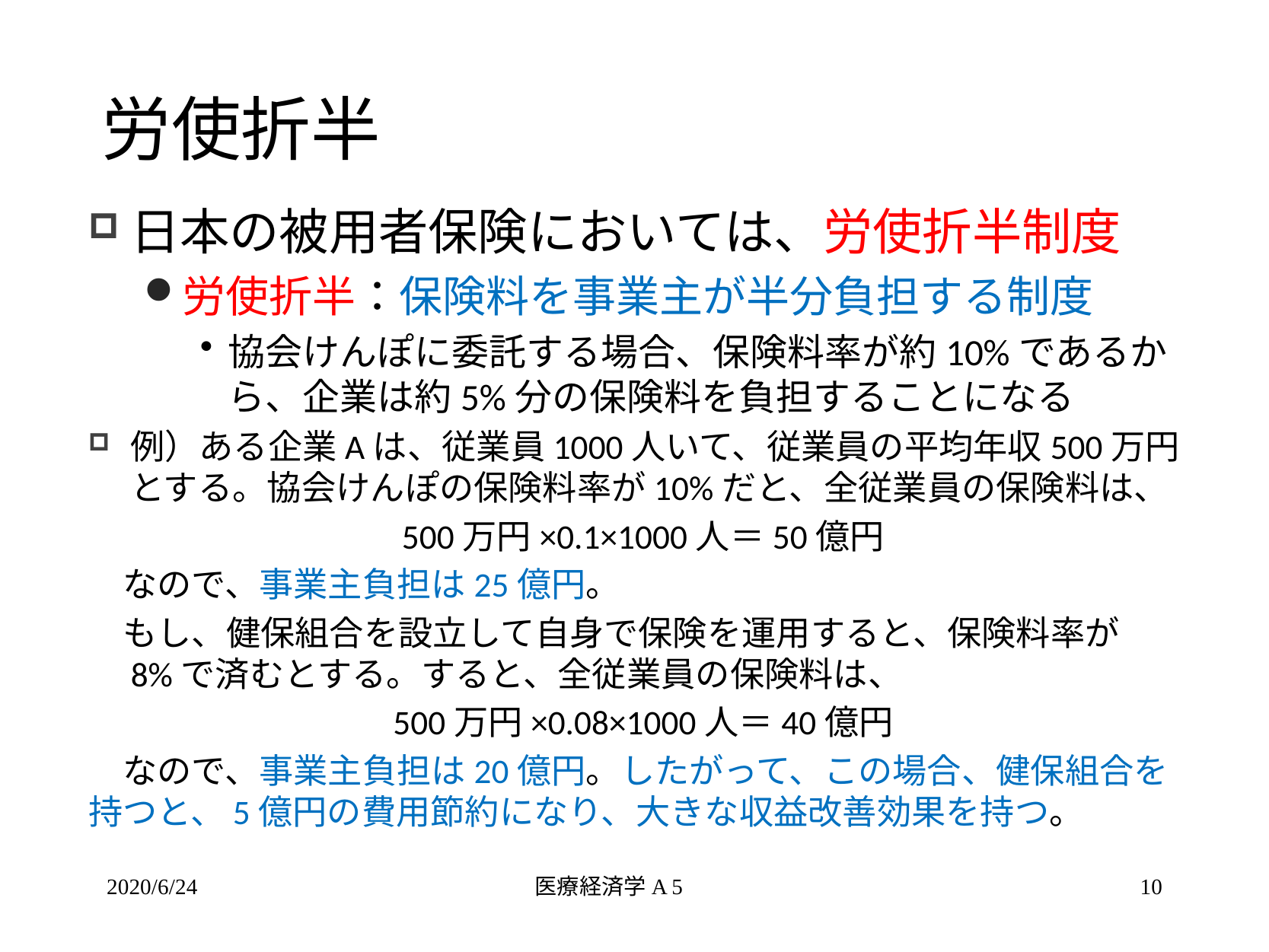

# 労使折半
日本の被用者保険においては、労使折半制度
労使折半：保険料を事業主が半分負担する制度
協会けんぽに委託する場合、保険料率が約10%であるから、企業は約5%分の保険料を負担することになる
例）ある企業Aは、従業員1000人いて、従業員の平均年収500万円とする。協会けんぽの保険料率が10%だと、全従業員の保険料は、
500万円×0.1×1000人＝50億円
　なので、事業主負担は25億円。
　もし、健保組合を設立して自身で保険を運用すると、保険料率が
　8%で済むとする。すると、全従業員の保険料は、
500万円×0.08×1000人＝40億円
　なので、事業主負担は20億円。したがって、この場合、健保組合を持つと、5億円の費用節約になり、大きな収益改善効果を持つ。
2020/6/24
医療経済学A 5
10